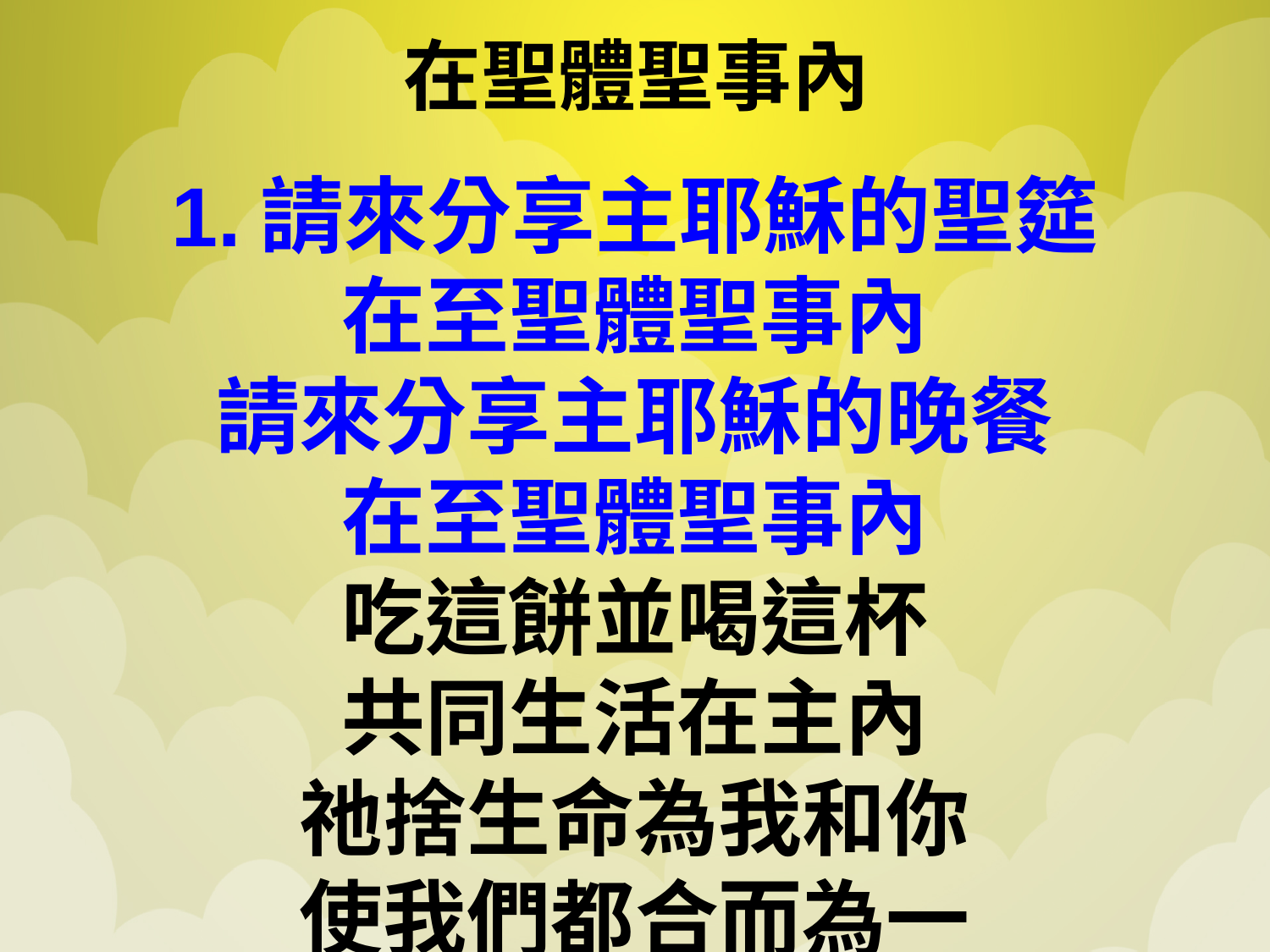

# 在聖體聖事內
1.請來分享主耶穌的聖筵
在至聖體聖事內
請來分享主耶穌的晚餐
在至聖體聖事內
吃這餅並喝這杯
共同生活在主內
祂捨生命為我和你
使我們都合而為一